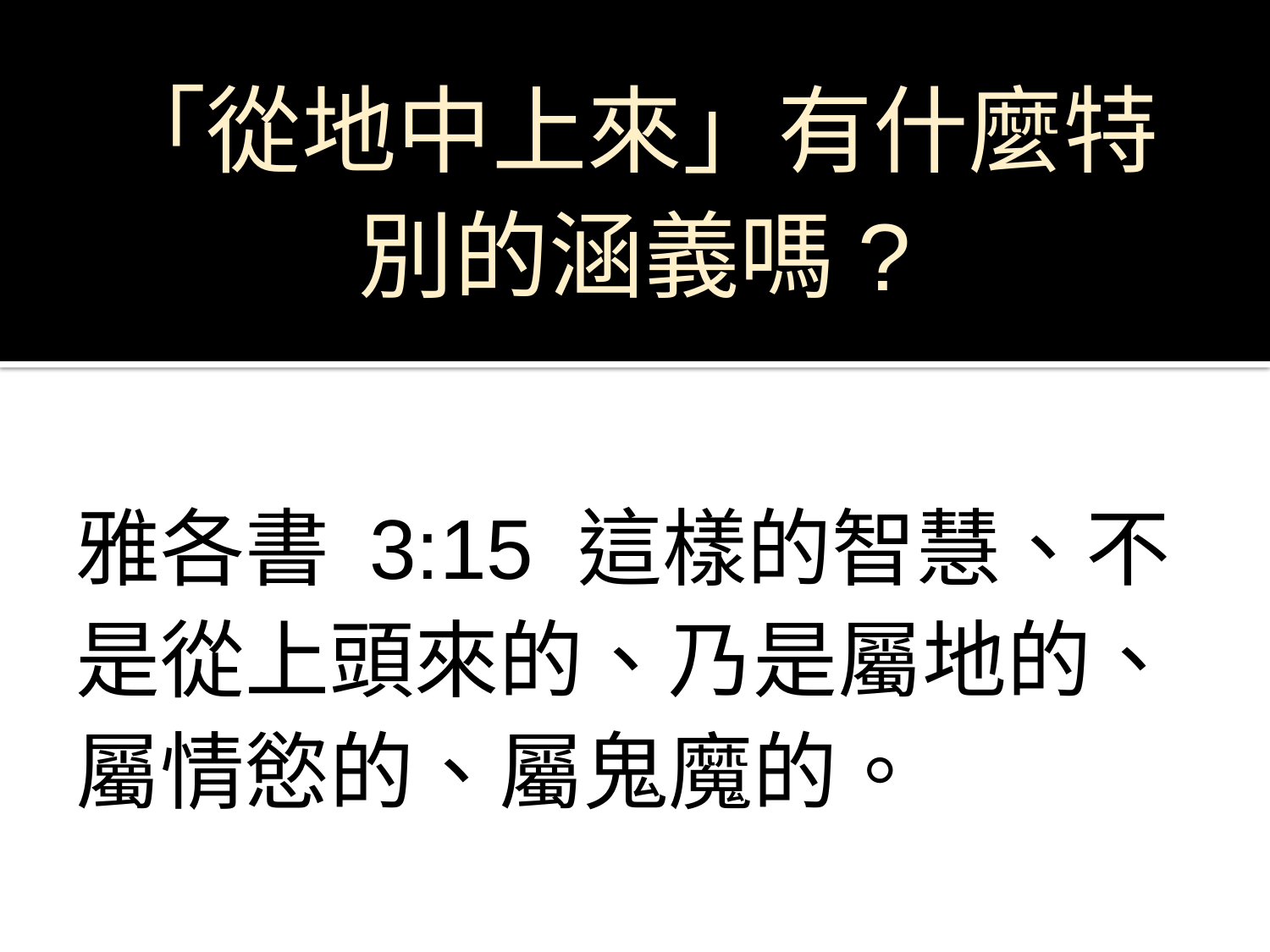

# 「從地中上來」有什麼特別的涵義嗎?
雅各書 3:15 這樣的智慧、不是從上頭來的、乃是屬地的、屬情慾的、屬鬼魔的。